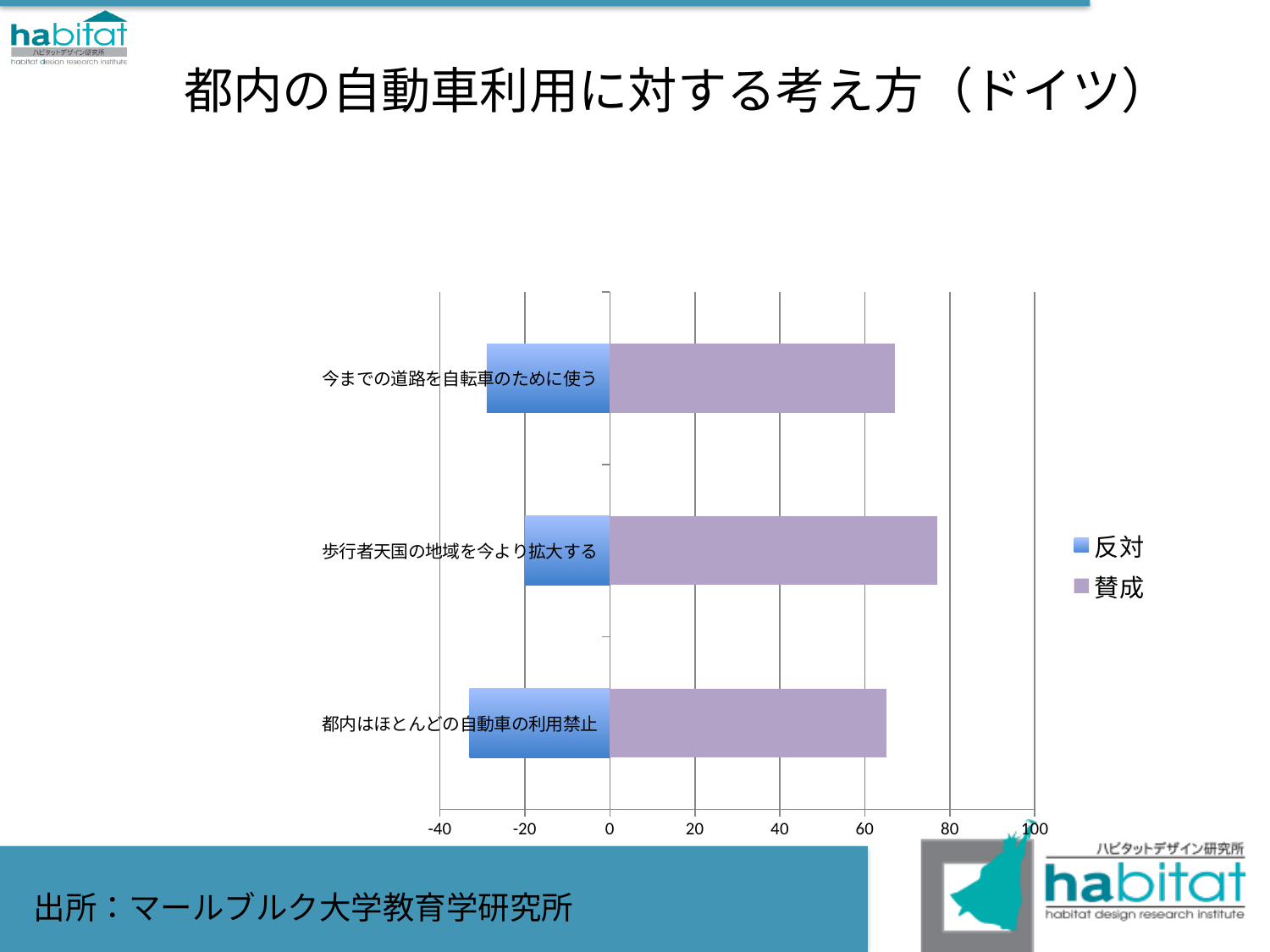

# 都内の自動車利用に対する考え方（ドイツ）

### Chart

| Category | 反対 | 賛成 |
|---|---|---|
| 都内はほとんどの自動車の利用禁止 | -33.0 | 65.0 |
| 歩行者天国の地域を今より拡大する | -20.0 | 77.0 |
| 今までの道路を自転車のために使う | -29.0 | 67.0 |
出所：マールブルク大学教育学研究所